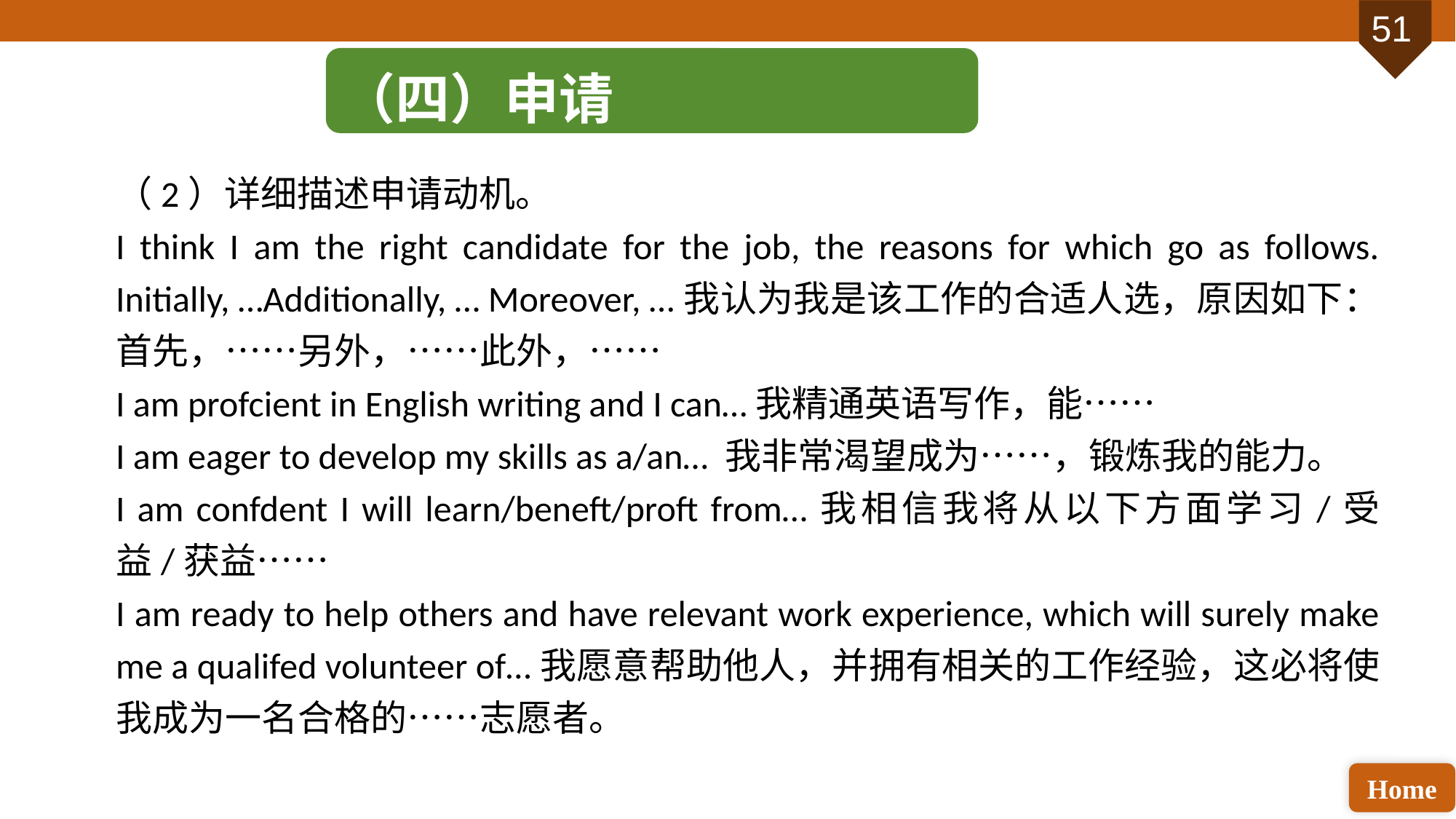

（四）申请
（2）详细描述申请动机。
I think I am the right candidate for the job, the reasons for which go as follows. Initially, …Additionally, … Moreover, …我认为我是该工作的合适人选，原因如下：首先，……另外，……此外，……
I am profcient in English writing and I can…我精通英语写作，能……
I am eager to develop my skills as a/an… 我非常渴望成为……，锻炼我的能力。
I am confdent I will learn/beneft/proft from…我相信我将从以下方面学习/受益/获益……
I am ready to help others and have relevant work experience, which will surely make me a qualifed volunteer of…我愿意帮助他人，并拥有相关的工作经验，这必将使我成为一名合格的……志愿者。